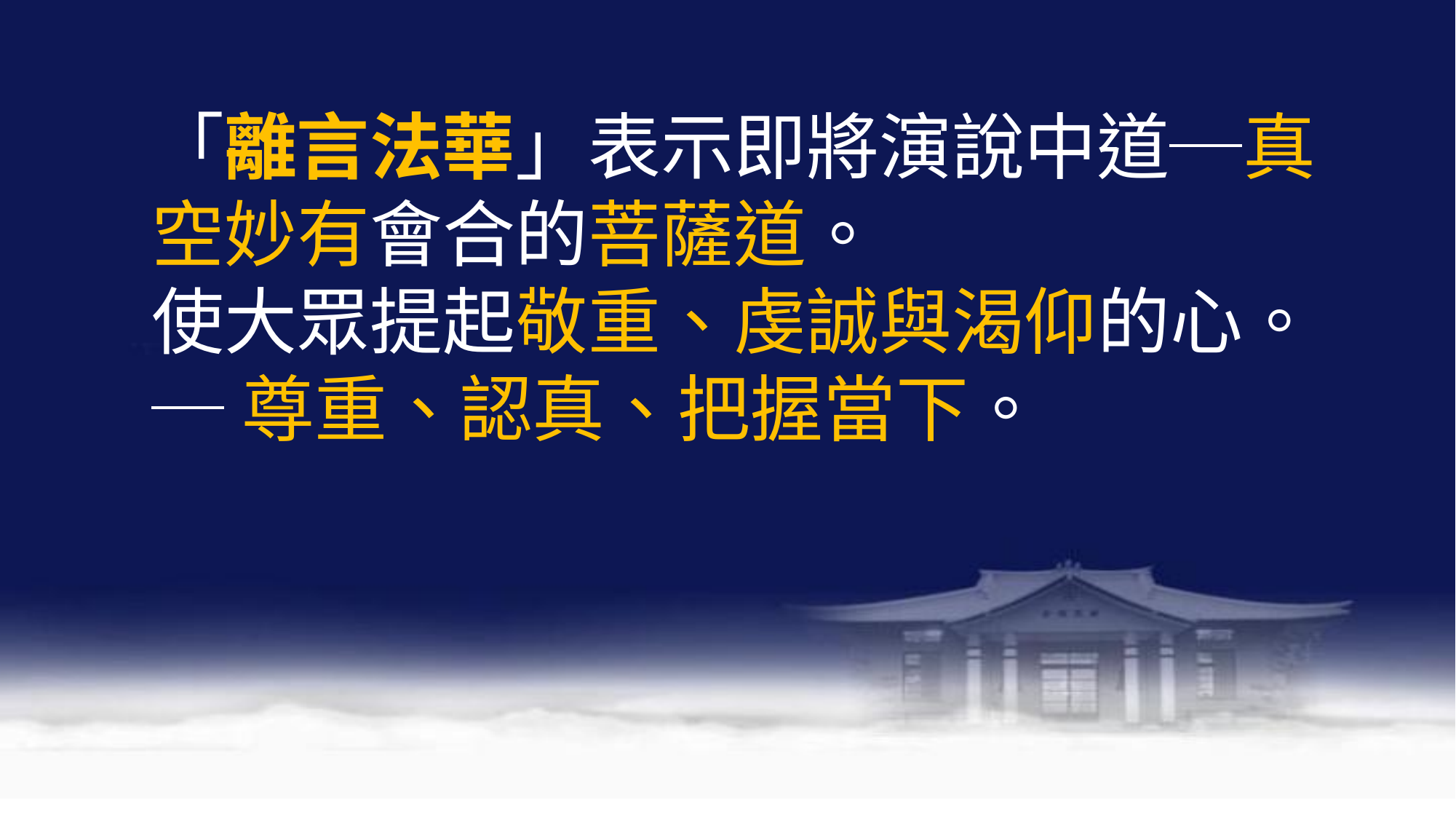

「離言法華」表示即將演說中道─真空妙有會合的菩薩道。
使大眾提起敬重、虔誠與渴仰的心。
─尊重、認真、把握當下。